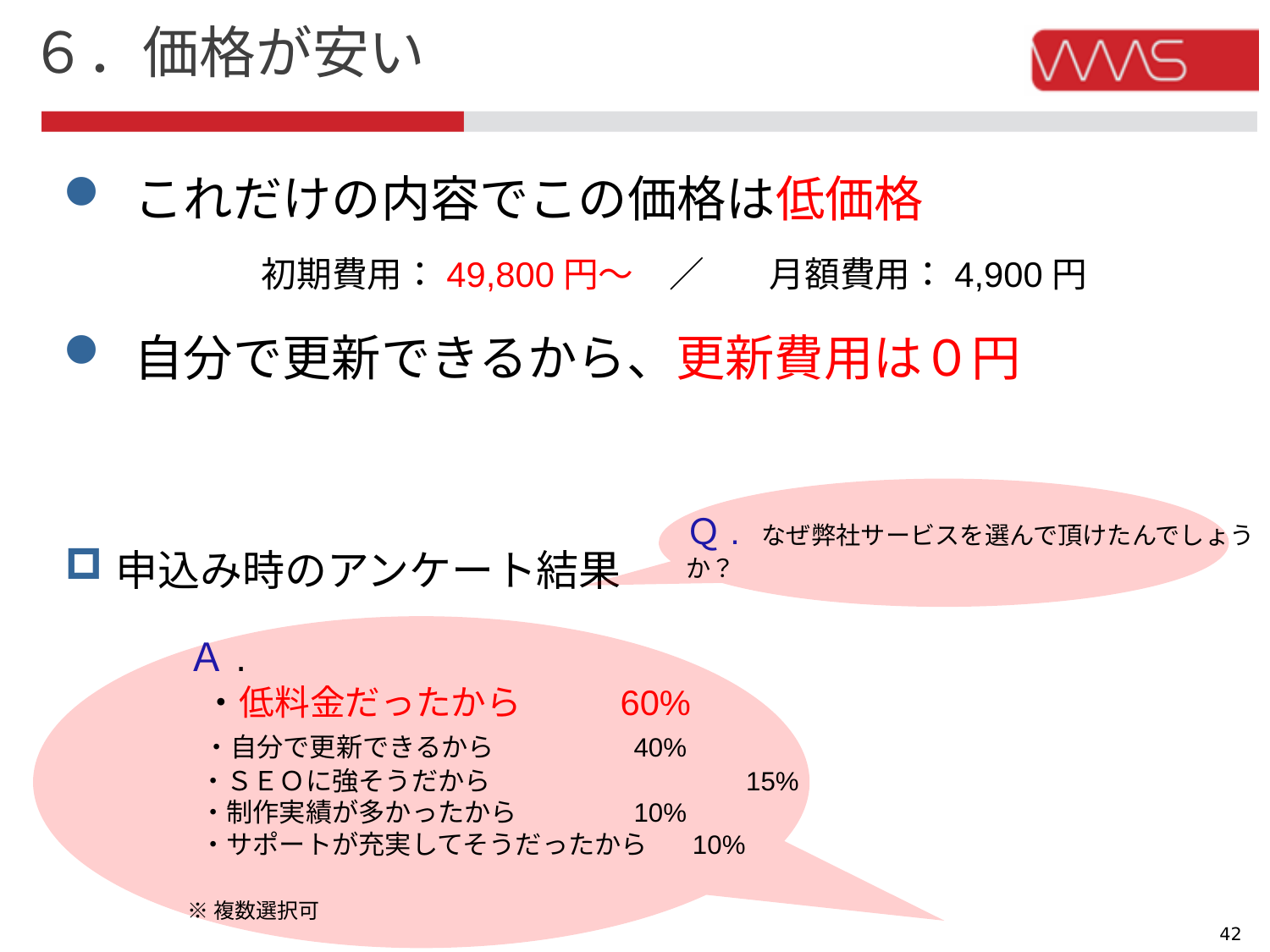

６．価格が安い
これだけの内容でこの価格は低価格
		初期費用：49,800円～　／	月額費用：4,900円
自分で更新できるから、更新費用は０円

Ｑ. なぜ弊社サービスを選んで頂けたんでしょうか？
申込み時のアンケート結果

Ａ.
 ・低料金だったから	　 60%
 ・自分で更新できるから	　　 40%
 ・ＳＥＯに強そうだから	　　　　           15%
 ・制作実績が多かったから	　　 10%
 ・サポートが充実してそうだったから  　10%
※複数選択可
42